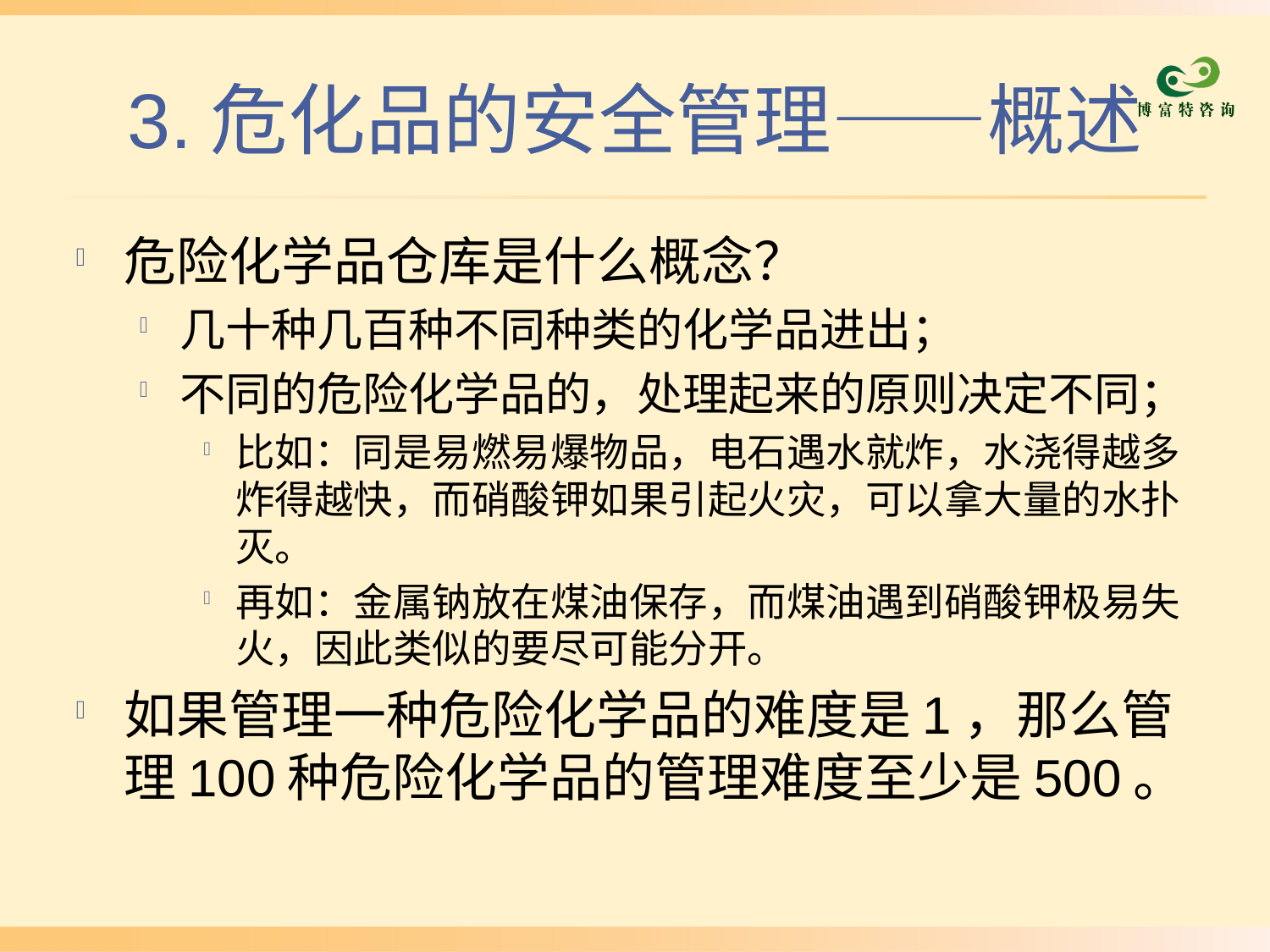

# 3.危化品的安全管理——概述
危险化学品仓库是什么概念？
几十种几百种不同种类的化学品进出；
不同的危险化学品的，处理起来的原则决定不同；
比如：同是易燃易爆物品，电石遇水就炸，水浇得越多炸得越快，而硝酸钾如果引起火灾，可以拿大量的水扑灭。
再如：金属钠放在煤油保存，而煤油遇到硝酸钾极易失火，因此类似的要尽可能分开。
如果管理一种危险化学品的难度是1，那么管理100种危险化学品的管理难度至少是500。